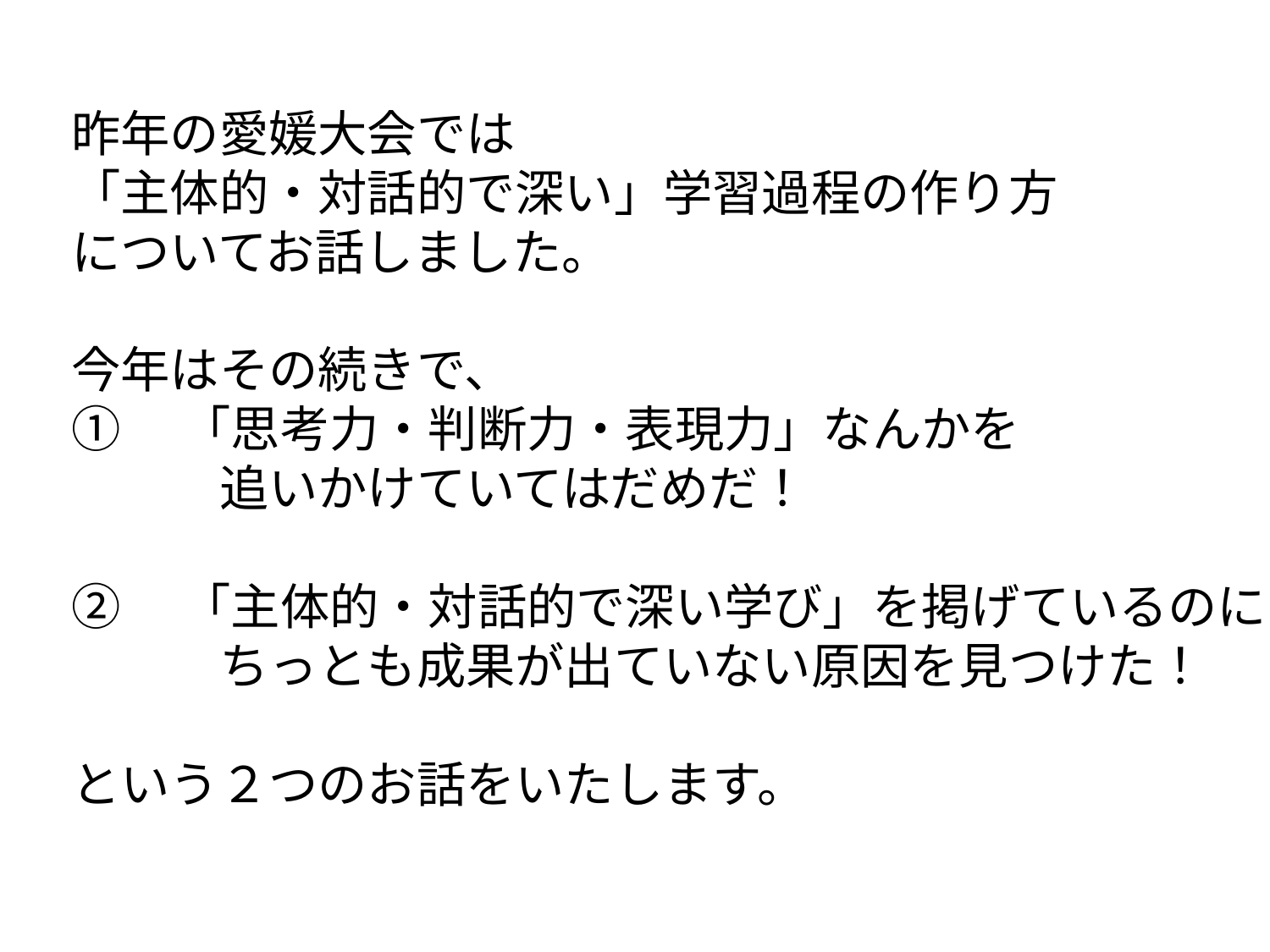

昨年の愛媛大会では
「主体的・対話的で深い」学習過程の作り方
についてお話しました。

今年はその続きで、
①　「思考力・判断力・表現力」なんかを
　　　追いかけていてはだめだ！

②　「主体的・対話的で深い学び」を掲げているのに
　　　ちっとも成果が出ていない原因を見つけた！

という２つのお話をいたします。